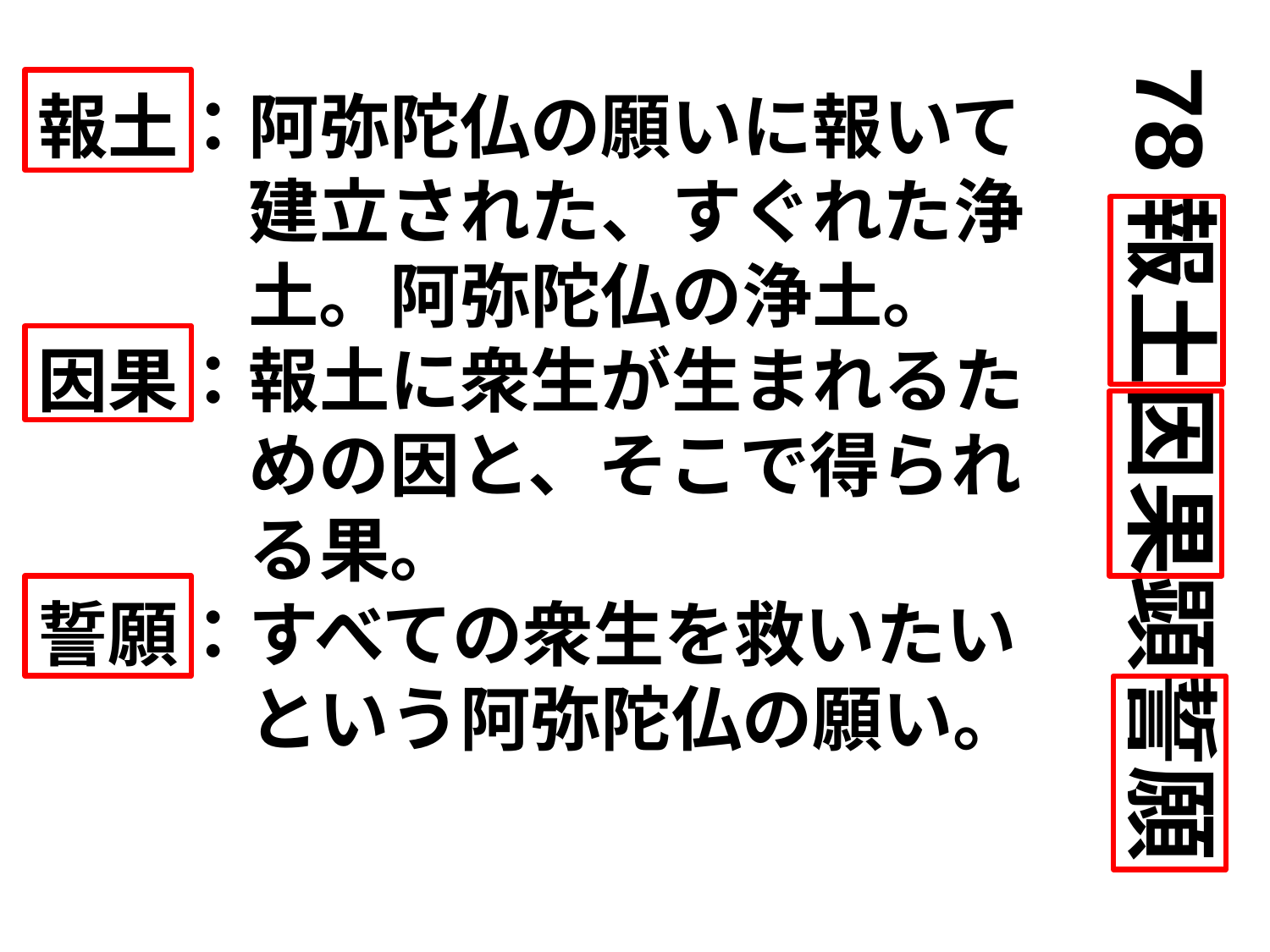

78報土因果顕誓願

報土：阿弥陀仏の願いに報いて
　　　建立された、すぐれた浄
　　　土。阿弥陀仏の浄土。
因果：報土に衆生が生まれるた
　　　めの因と、そこで得られ
　　　る果。
誓願：すべての衆生を救いたい
　　　という阿弥陀仏の願い。